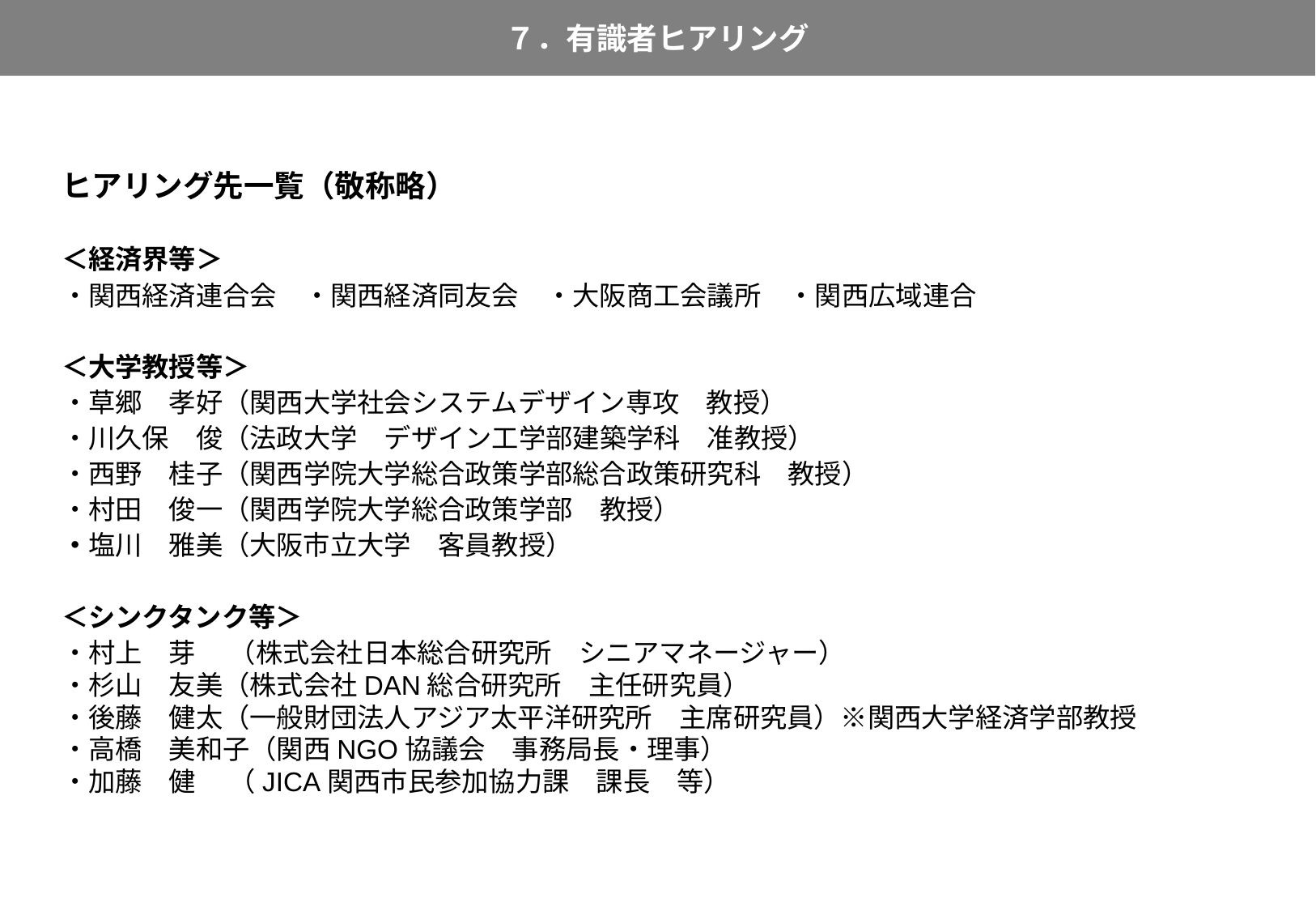

７．有識者ヒアリング
90
ヒアリング先一覧（敬称略）

＜経済界等＞
・関西経済連合会　・関西経済同友会　・大阪商工会議所　・関西広域連合

＜大学教授等＞
・草郷　孝好（関西大学社会システムデザイン専攻　教授）
・川久保　俊（法政大学　デザイン工学部建築学科　准教授）
・西野　桂子（関西学院大学総合政策学部総合政策研究科　教授）
・村田　俊一（関西学院大学総合政策学部　教授）
・塩川　雅美（大阪市立大学　客員教授）

＜シンクタンク等＞
・村上　芽　 （株式会社日本総合研究所　シニアマネージャー）
・杉山　友美（株式会社DAN総合研究所　主任研究員）
・後藤　健太（一般財団法人アジア太平洋研究所　主席研究員）※関西大学経済学部教授
・高橋　美和子（関西NGO協議会　事務局長・理事）
・加藤　健 　（JICA関西市民参加協力課　課長　等）